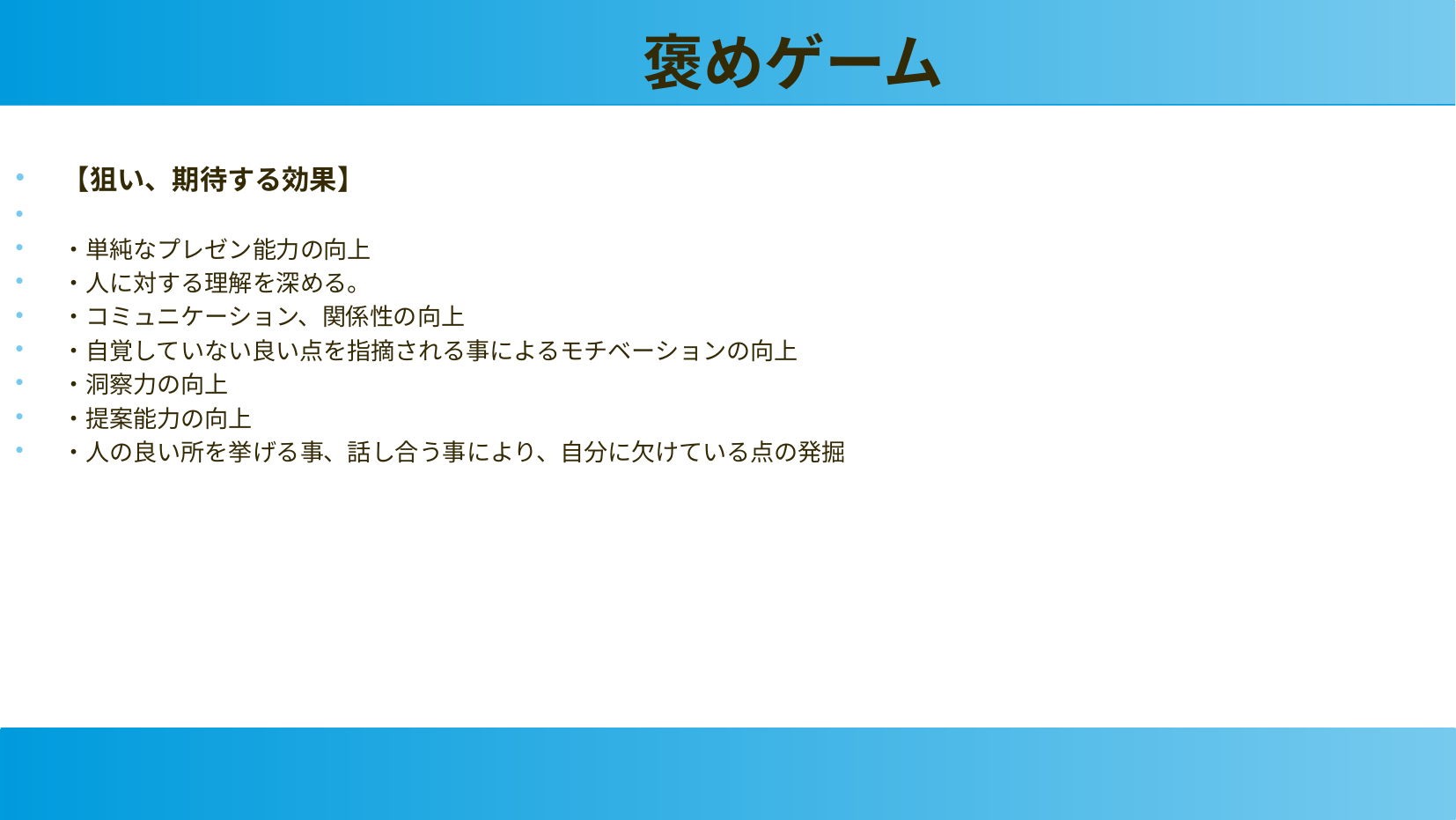

褒めゲーム

【狙い、期待する効果】

・単純なプレゼン能力の向上
・人に対する理解を深める。
・コミュニケーション、関係性の向上
・自覚していない良い点を指摘される事によるモチベーションの向上
・洞察力の向上
・提案能力の向上
・人の良い所を挙げる事、話し合う事により、自分に欠けている点の発掘